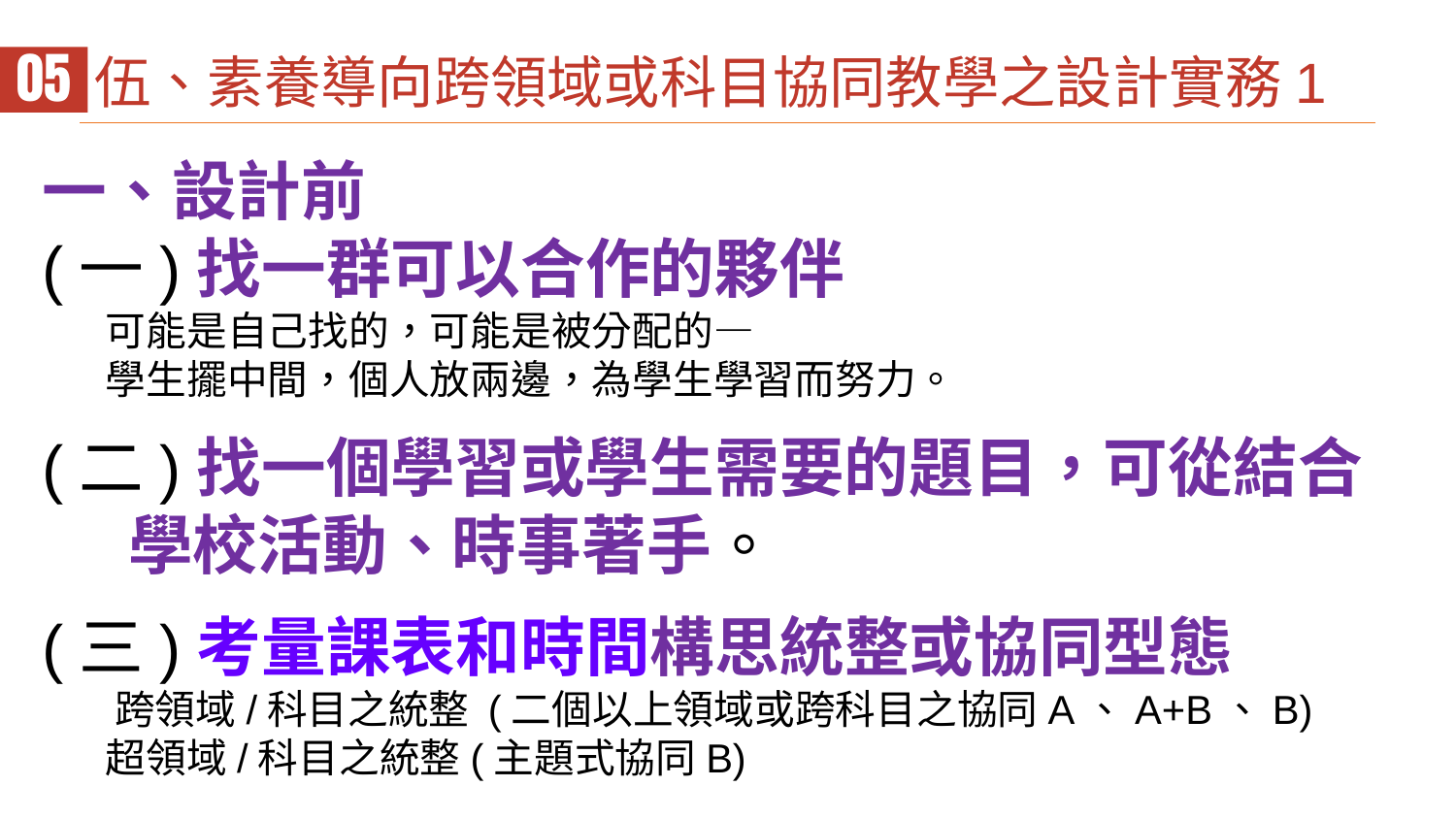

# 伍、素養導向跨領域或科目協同教學之設計實務1
05
一、設計前
(一)找一群可以合作的夥伴
      可能是自己找的，可能是被分配的—
      學生擺中間，個人放兩邊，為學生學習而努力。
(二)找一個學習或學生需要的題目，可從結合
學校活動、時事著手。
(三)考量課表和時間構思統整或協同型態
       跨領域/科目之統整 (二個以上領域或跨科目之協同A、A+B、B)
      超領域/科目之統整(主題式協同B)